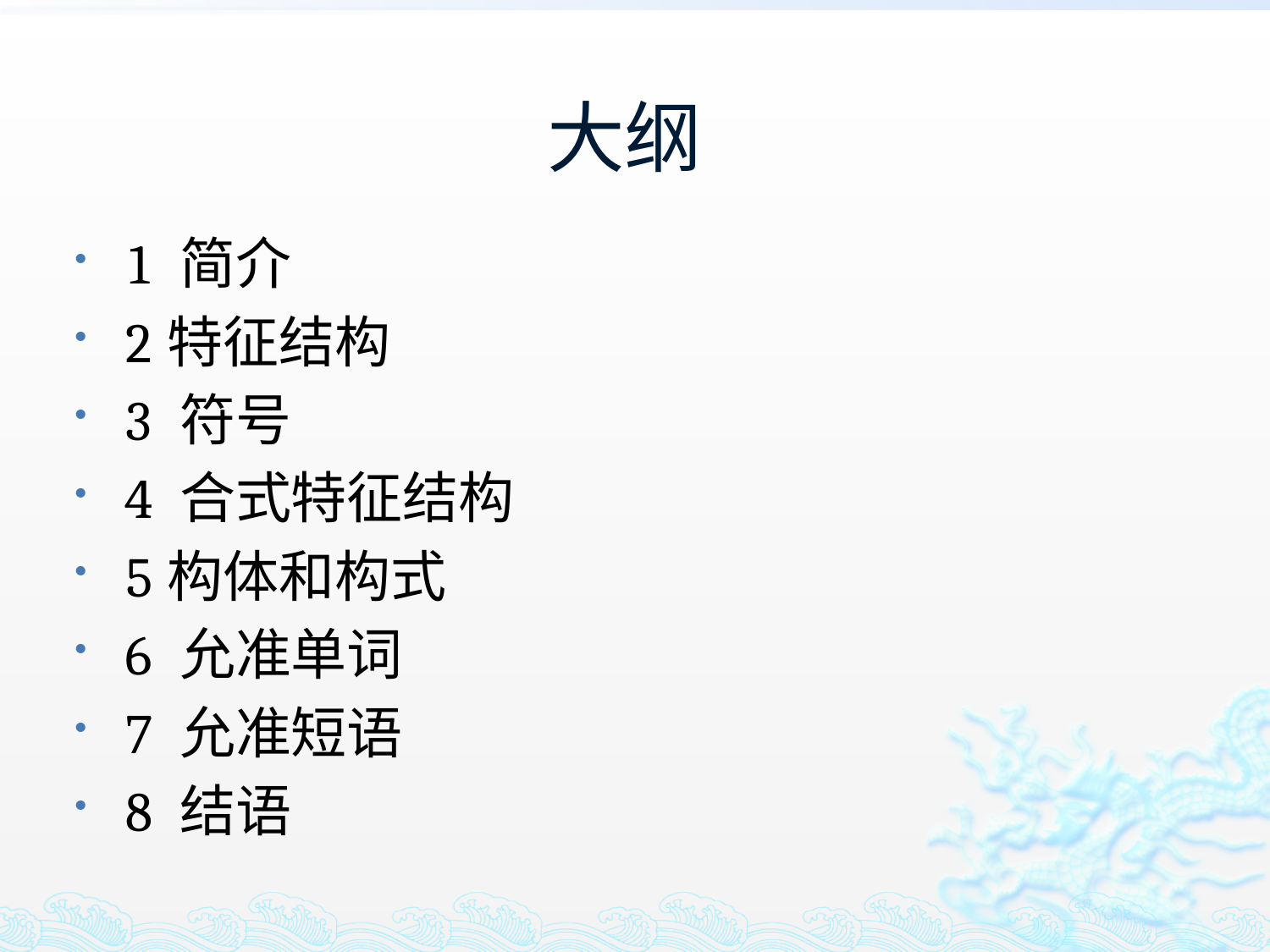

# 大纲
1 简介
2特征结构
3 符号
4 合式特征结构
5构体和构式
6 允准单词
7 允准短语
8 结语